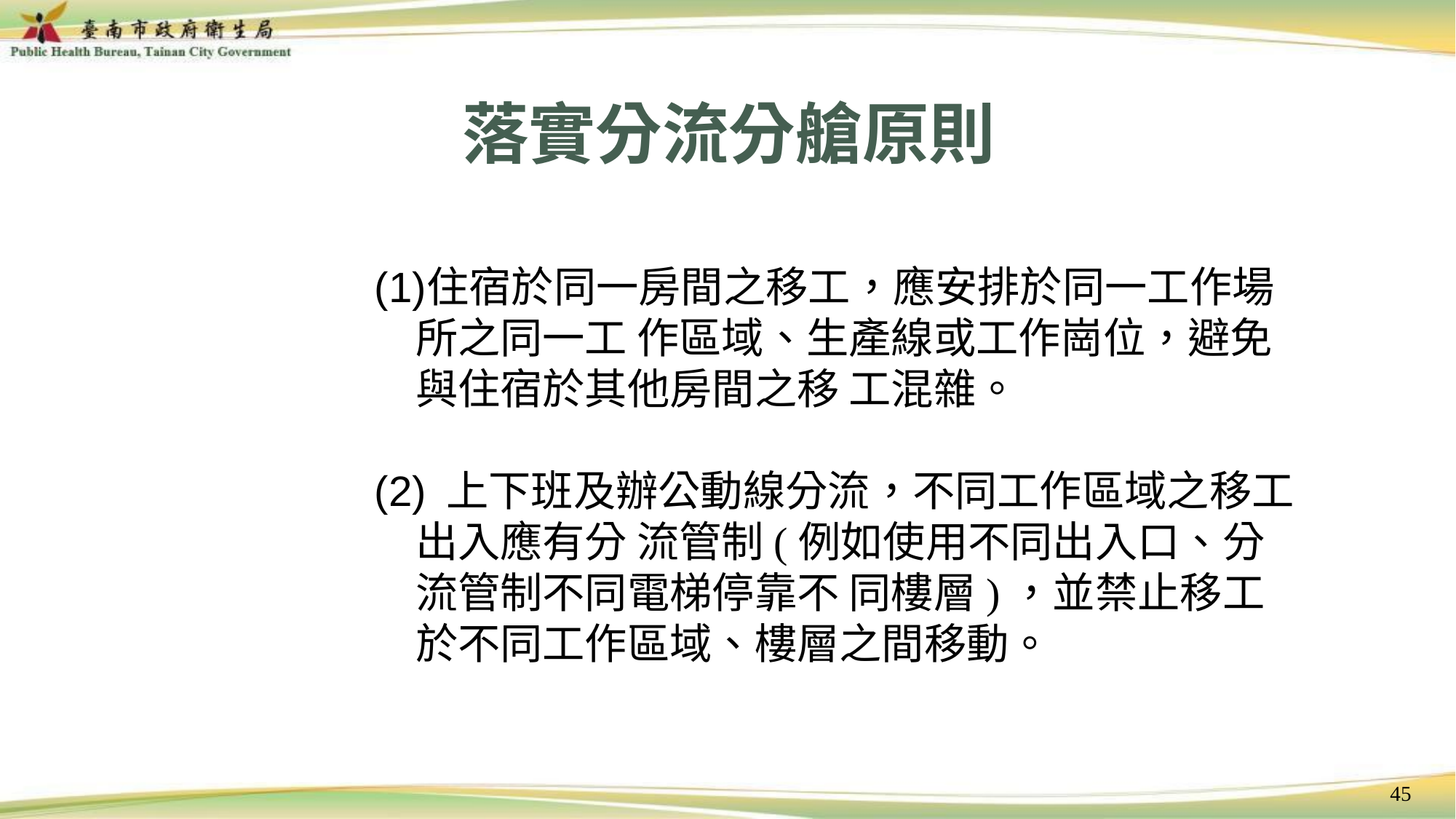

# 落實分流分艙原則
住宿於同一房間之移工，應安排於同一工作場所之同一工 作區域、生產線或工作崗位，避免與住宿於其他房間之移 工混雜。

 上下班及辦公動線分流，不同工作區域之移工出入應有分 流管制(例如使用不同出入口、分流管制不同電梯停靠不 同樓層)，並禁止移工於不同工作區域、樓層之間移動。
45